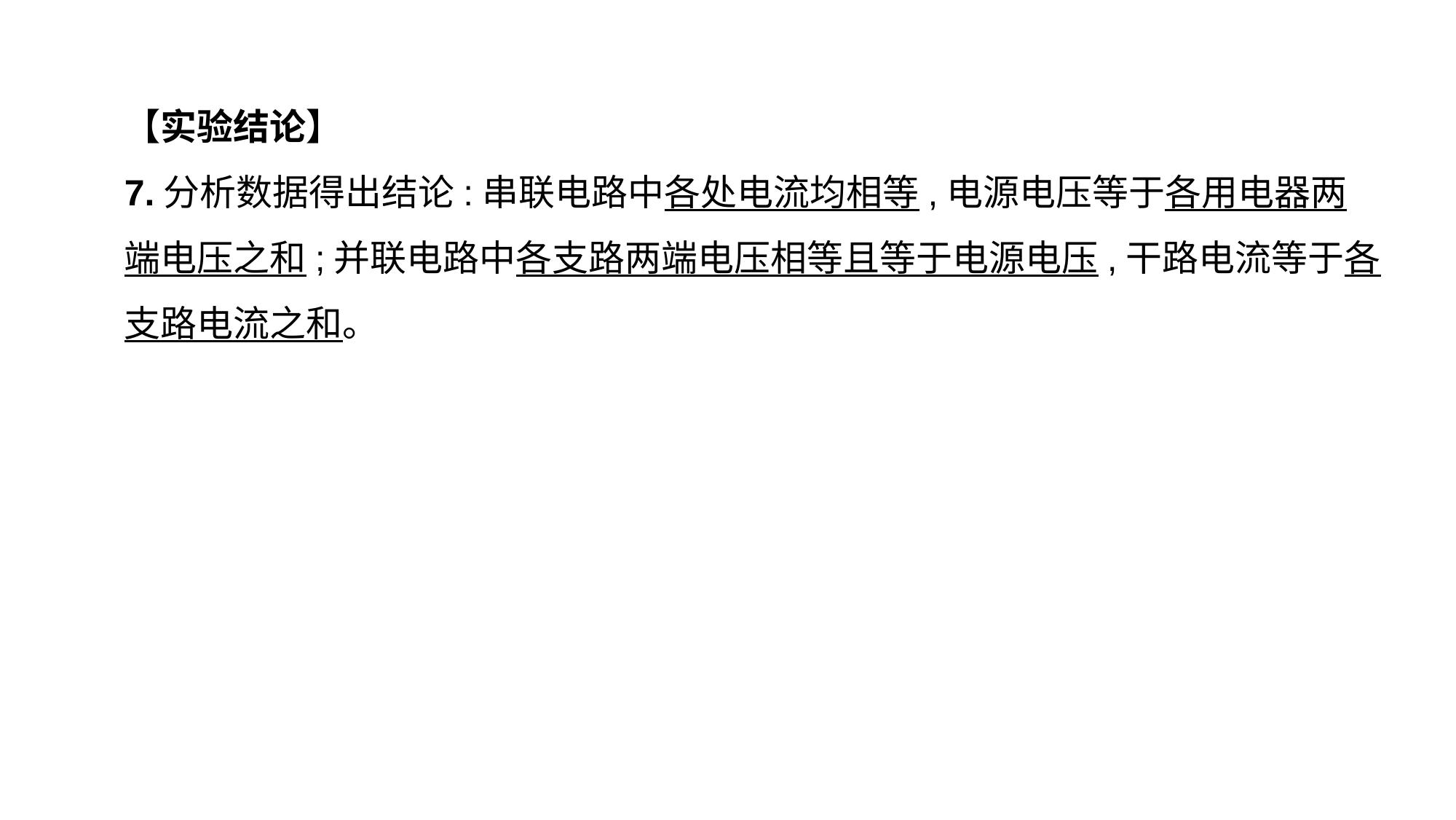

【实验结论】
7.分析数据得出结论:串联电路中各处电流均相等,电源电压等于各用电器两端电压之和;并联电路中各支路两端电压相等且等于电源电压,干路电流等于各支路电流之和。